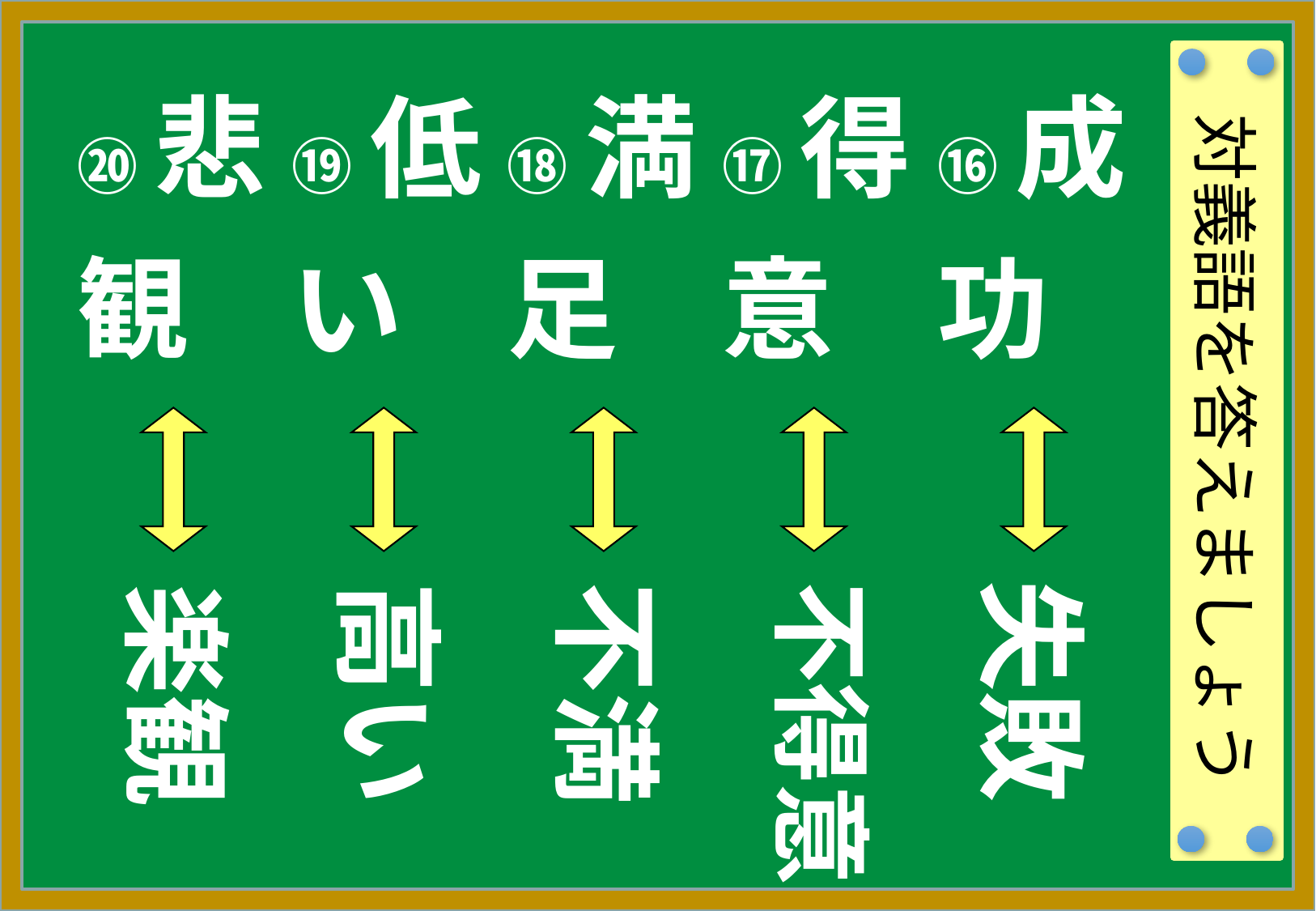

| ⑳悲観 | ⑲低い | ⑱満足 | ⑰得意 | ⑯成功 |
| --- | --- | --- | --- | --- |
|  |  |  |  |  |
|  |  |  |  |  |
対義語を答えましょう

失敗
高い
不満
不得意
楽観